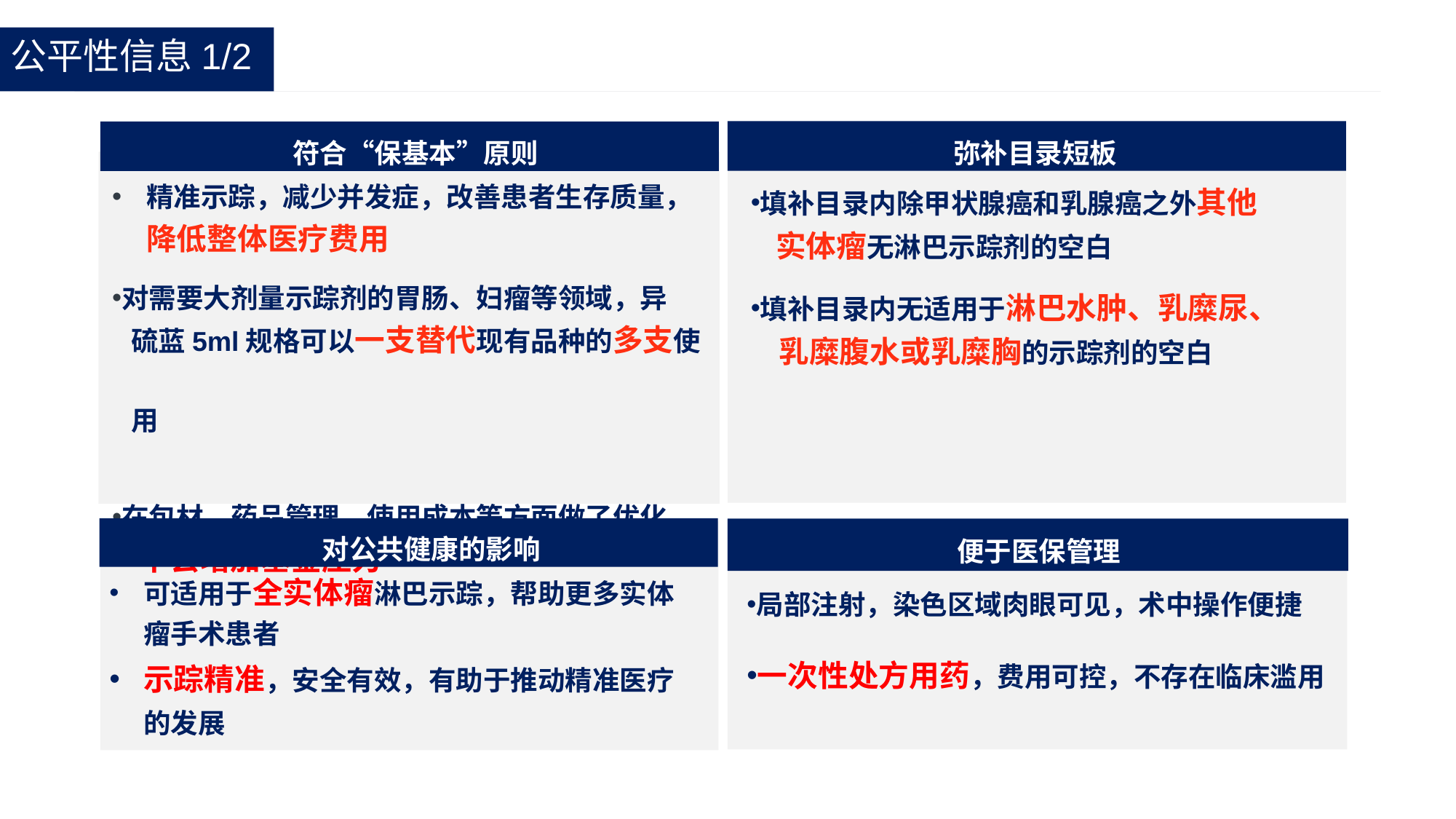

公平性信息1/2
符合“保基本”原则

弥补目录短板

填补目录内除甲状腺癌和乳腺癌之外其他
   实体瘤无淋巴示踪剂的空白
填补目录内无适用于淋巴水肿、乳糜尿、
   乳糜腹水或乳糜胸的示踪剂的空白

精准示踪，减少并发症，改善患者生存质量，降低整体医疗费用
对需要大剂量示踪剂的胃肠、妇瘤等领域，异
  硫蓝5ml规格可以一支替代现有品种的多支使
  用
在包材、药品管理，使用成本等方面做了优化，
   不会增加基金压力
对公共健康的影响

便于医保管理

局部注射，染色区域肉眼可见，术中操作便捷
一次性处方用药，费用可控，不存在临床滥用

可适用于全实体瘤淋巴示踪，帮助更多实体瘤手术患者
示踪精准，安全有效，有助于推动精准医疗的发展